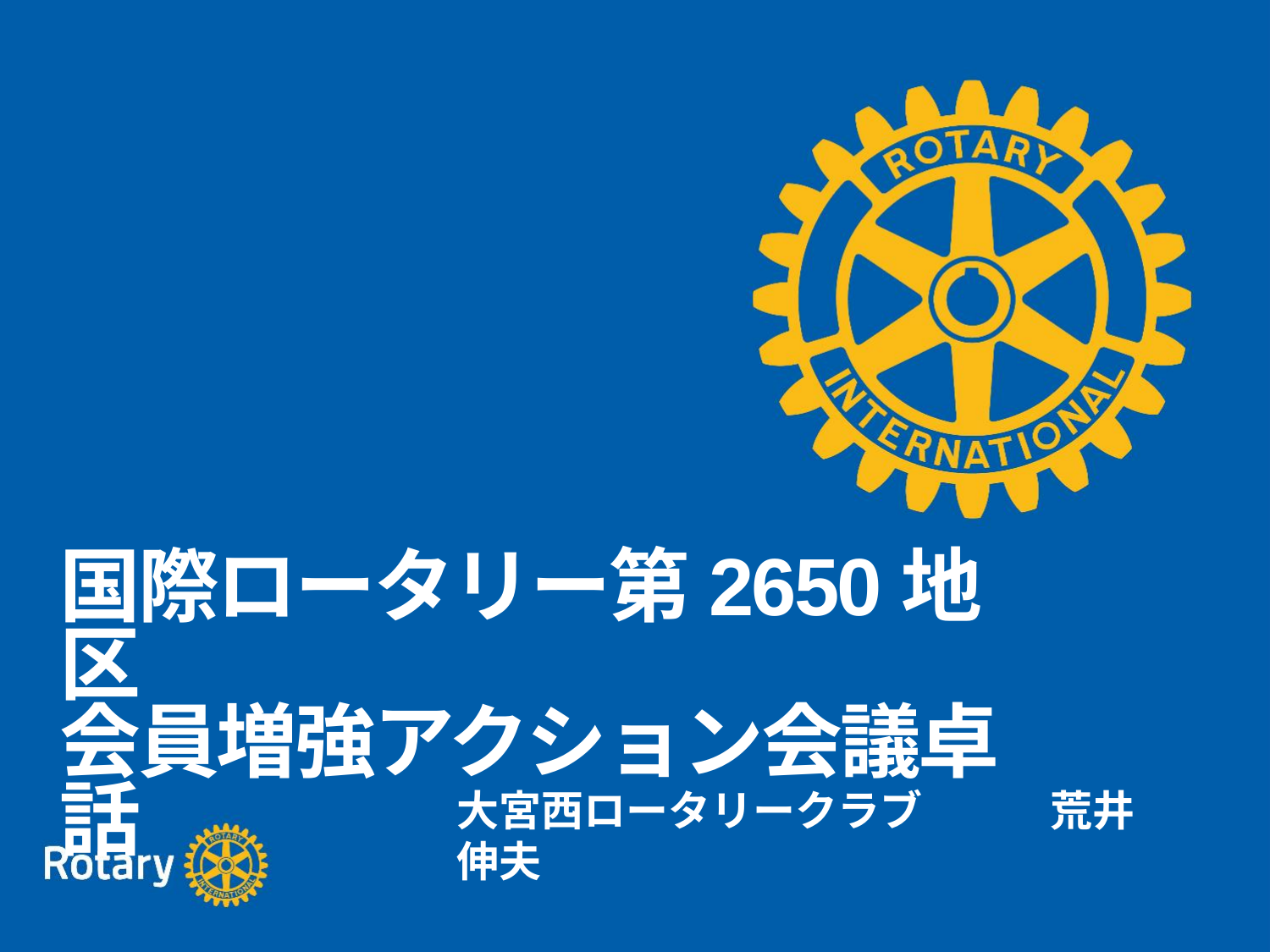

国際ロータリー第2650地区
会員増強アクション会議卓話
大宮西ロータリークラブ　　　荒井伸夫